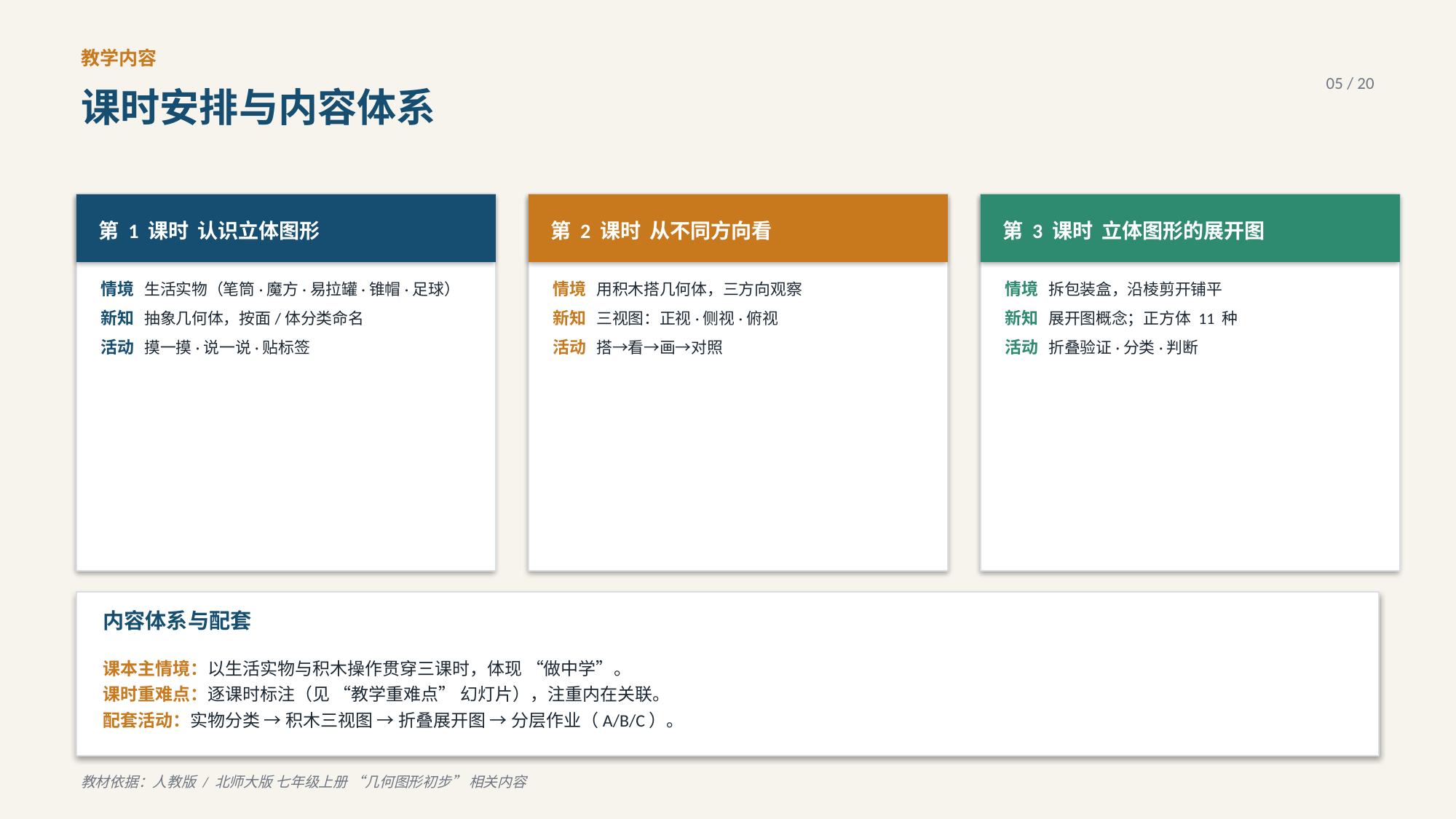

教学内容
05 / 20
课时安排与内容体系

第 1 课时  认识立体图形
第 2 课时  从不同方向看
第 3 课时  立体图形的展开图
情境   生活实物（笔筒·魔方·易拉罐·锥帽·足球）
新知   抽象几何体，按面/体分类命名
活动   摸一摸·说一说·贴标签
情境   用积木搭几何体，三方向观察
新知   三视图：正视·侧视·俯视
活动   搭→看→画→对照
情境   拆包装盒，沿棱剪开铺平
新知   展开图概念；正方体 11 种
活动   折叠验证·分类·判断

内容体系与配套
课本主情境：以生活实物与积木操作贯穿三课时，体现 “做中学”。
课时重难点：逐课时标注（见 “教学重难点” 幻灯片），注重内在关联。
配套活动：实物分类 → 积木三视图 → 折叠展开图 → 分层作业（A/B/C）。
教材依据：人教版 / 北师大版 七年级上册 “几何图形初步” 相关内容